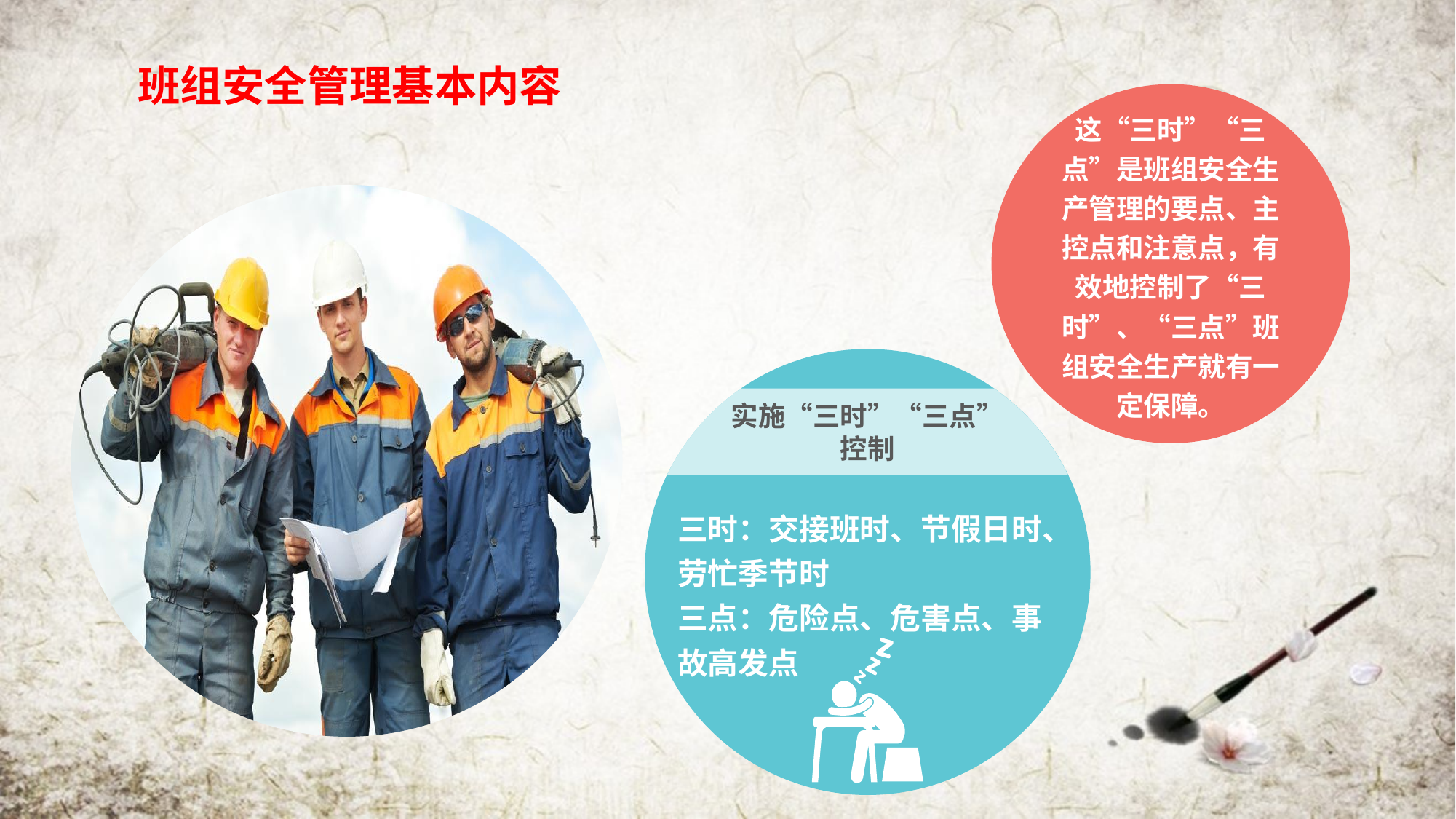

班组安全管理基本内容
这“三时”“三点”是班组安全生产管理的要点、主控点和注意点，有效地控制了“三时”、“三点”班组安全生产就有一定保障。

实施“三时”“三点”
控制
三时：交接班时、节假日时、劳忙季节时
三点：危险点、危害点、事故高发点